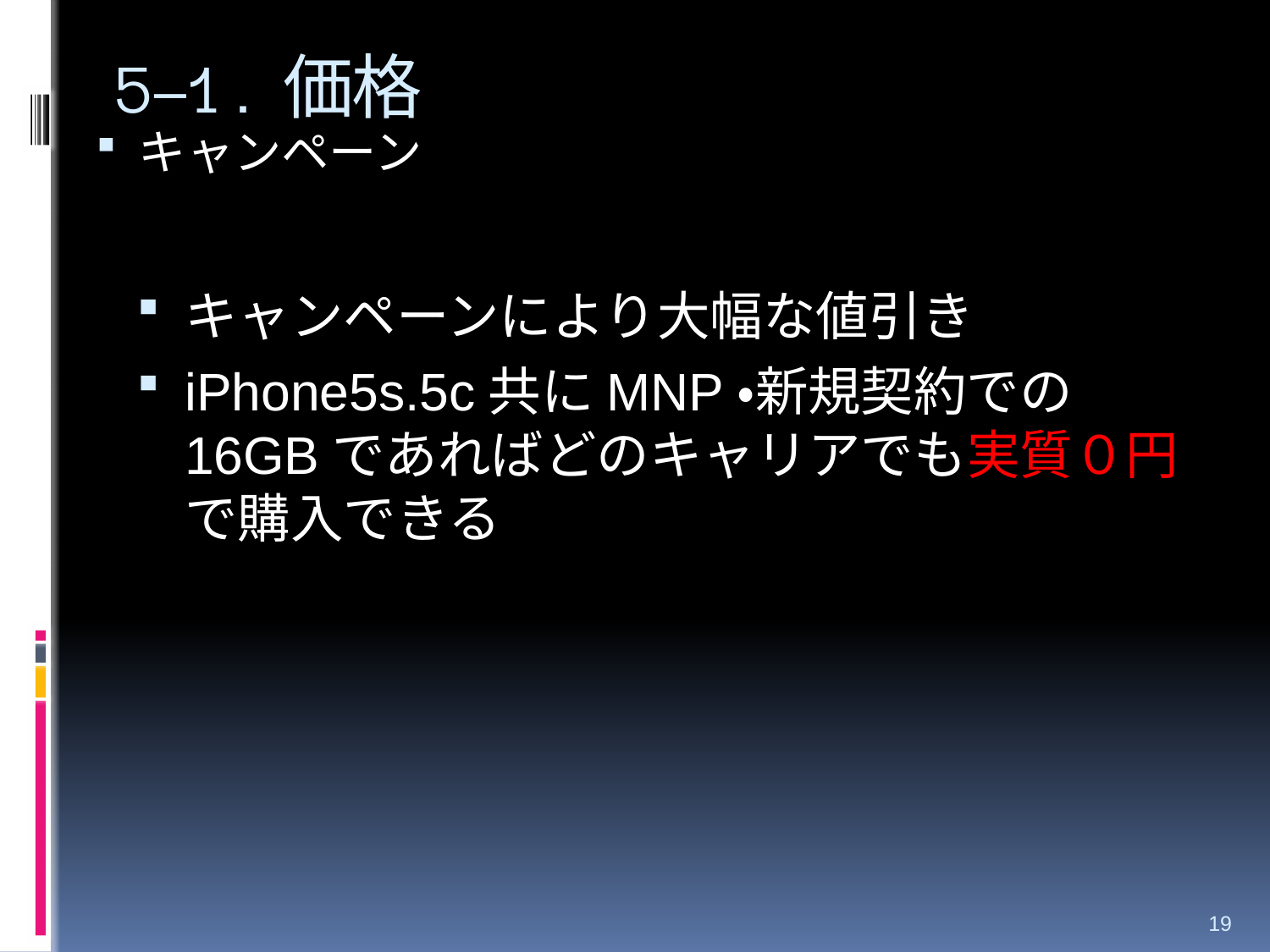

# 5-1.価格
キャンペーン

キャンペーンにより大幅な値引き
iPhone5s.5c共にMNP・新規契約での16GBであればどのキャリアでも実質０円で購入できる

19